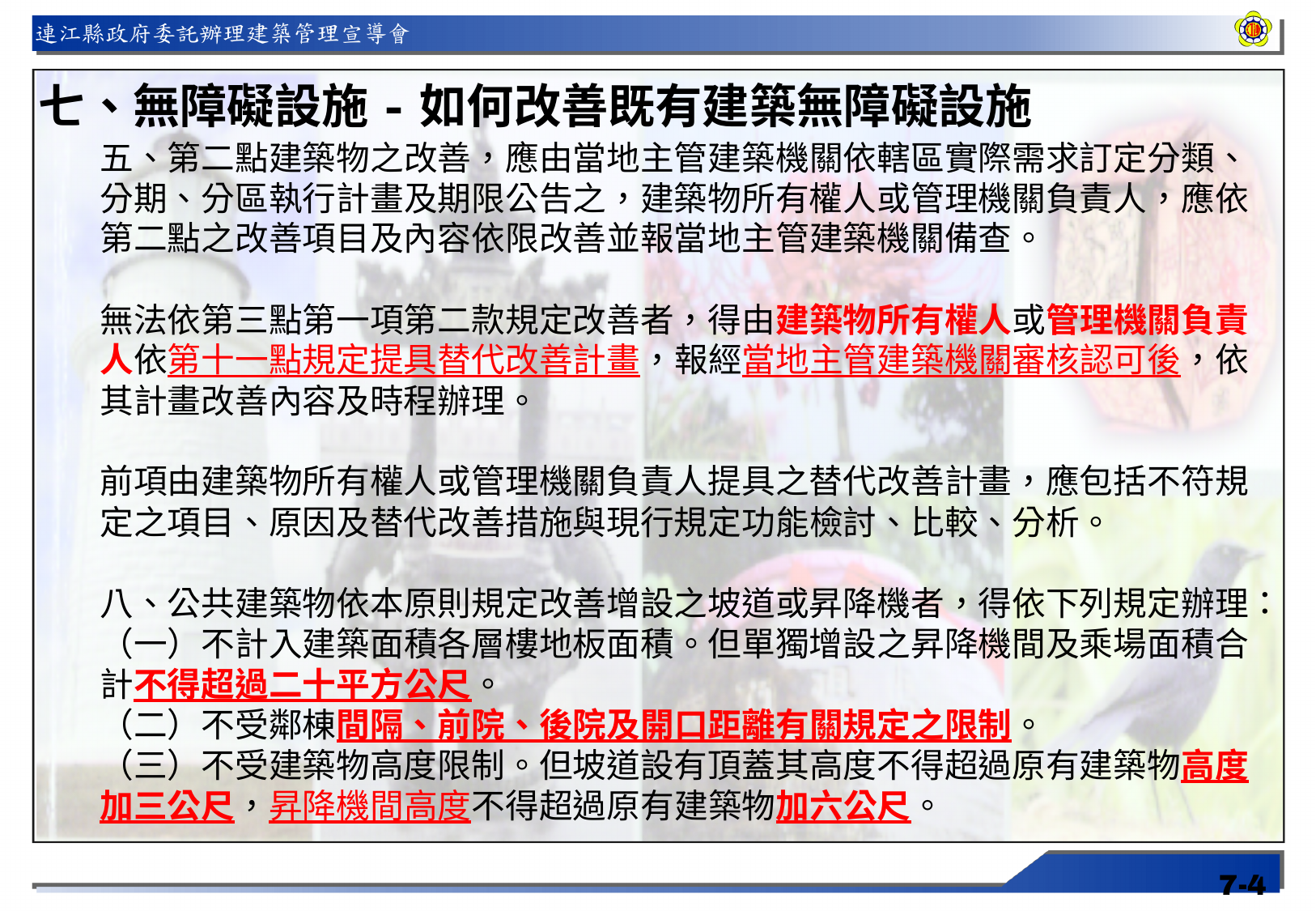

七、無障礙設施-如何改善既有建築無障礙設施
五、第二點建築物之改善，應由當地主管建築機關依轄區實際需求訂定分類、分期、分區執行計畫及期限公告之，建築物所有權人或管理機關負責人，應依第二點之改善項目及內容依限改善並報當地主管建築機關備查。

無法依第三點第一項第二款規定改善者，得由建築物所有權人或管理機關負責人依第十一點規定提具替代改善計畫，報經當地主管建築機關審核認可後，依其計畫改善內容及時程辦理。

前項由建築物所有權人或管理機關負責人提具之替代改善計畫，應包括不符規定之項目、原因及替代改善措施與現行規定功能檢討、比較、分析。

八、公共建築物依本原則規定改善增設之坡道或昇降機者，得依下列規定辦理：
（一）不計入建築面積各層樓地板面積。但單獨增設之昇降機間及乘場面積合計不得超過二十平方公尺。
（二）不受鄰棟間隔、前院、後院及開口距離有關規定之限制。
（三）不受建築物高度限制。但坡道設有頂蓋其高度不得超過原有建築物高度加三公尺，昇降機間高度不得超過原有建築物加六公尺。
7-4